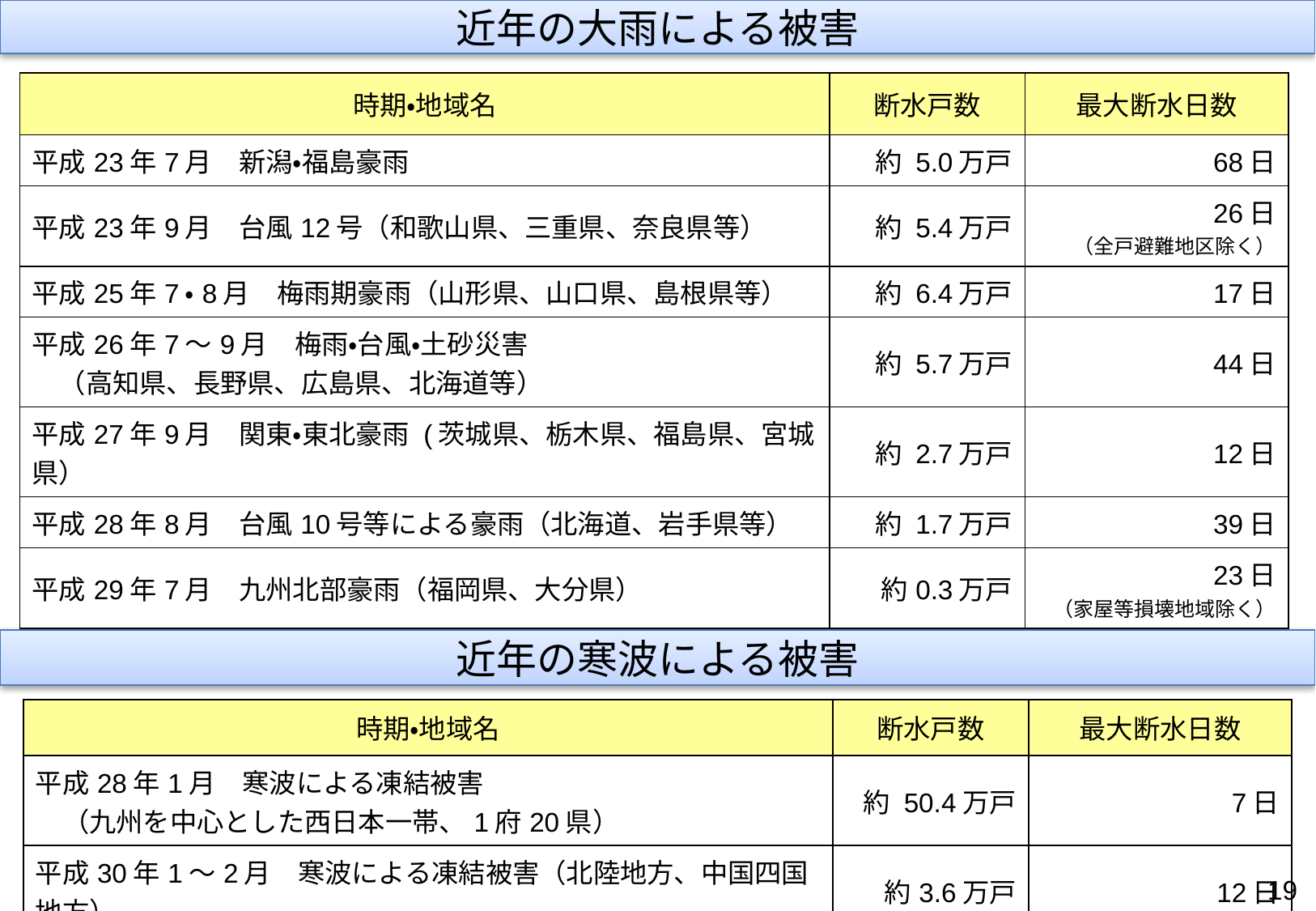

近年の大雨による被害
| 時期・地域名 | 断水戸数 | 最大断水日数 |
| --- | --- | --- |
| 平成23年7月　新潟・福島豪雨 | 約 5.0万戸 | 68日 |
| 平成23年9月　台風12号（和歌山県、三重県、奈良県等） | 約 5.4万戸 | 26日 （全戸避難地区除く） |
| 平成25年7・8月　梅雨期豪雨（山形県、山口県、島根県等） | 約 6.4万戸 | 17日 |
| 平成26年7～9月　梅雨・台風・土砂災害 　（高知県、長野県、広島県、北海道等） | 約 5.7万戸 | 44日 |
| 平成27年9月　関東・東北豪雨 (茨城県、栃木県、福島県、宮城県） | 約 2.7万戸 | 12日 |
| 平成28年8月　台風10号等による豪雨（北海道、岩手県等） | 約 1.7万戸 | 39日 |
| 平成29年7月　九州北部豪雨（福岡県、大分県） | 約0.3万戸 | 23日 （家屋等損壊地域除く） |
| 平成30年7月　豪雨（広島県、愛媛県、岡山県等） | 約26.3万戸 | - |
近年の寒波による被害
| 時期・地域名 | 断水戸数 | 最大断水日数 |
| --- | --- | --- |
| 平成28年1月　寒波による凍結被害 　（九州を中心とした西日本一帯、1府20県） | 約 50.4万戸 | 7日 |
| 平成30年1～2月　寒波による凍結被害（北陸地方、中国四国地方） | 約3.6万戸 | 12日 |
19